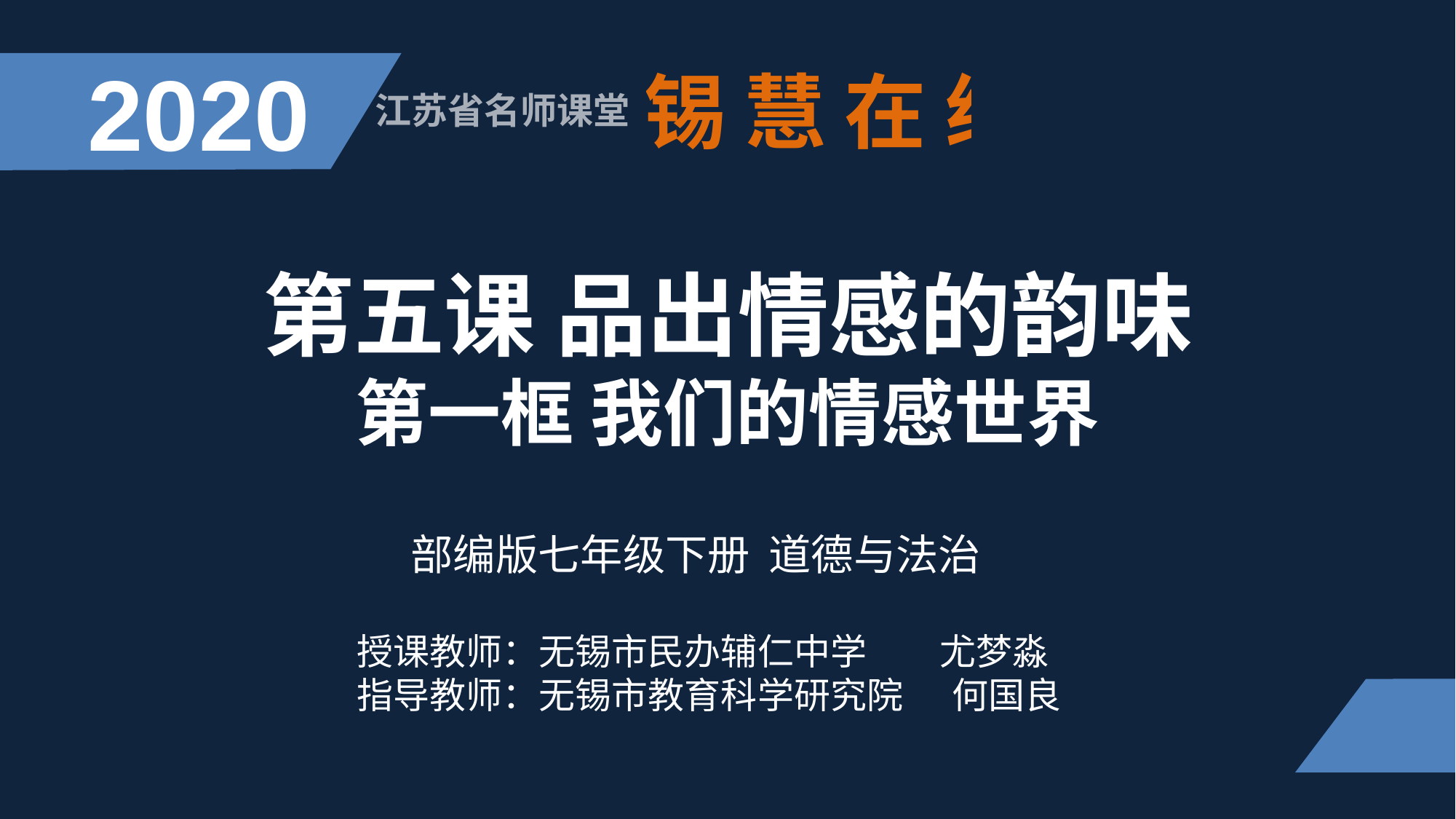

2020

锡慧在线
江苏省名师课堂
第五课 品出情感的韵味
第一框 我们的情感世界
部编版七年级下册  道德与法治
授课教师：无锡市民办辅仁中学         尤梦淼
指导教师：无锡市教育科学研究院      何国良